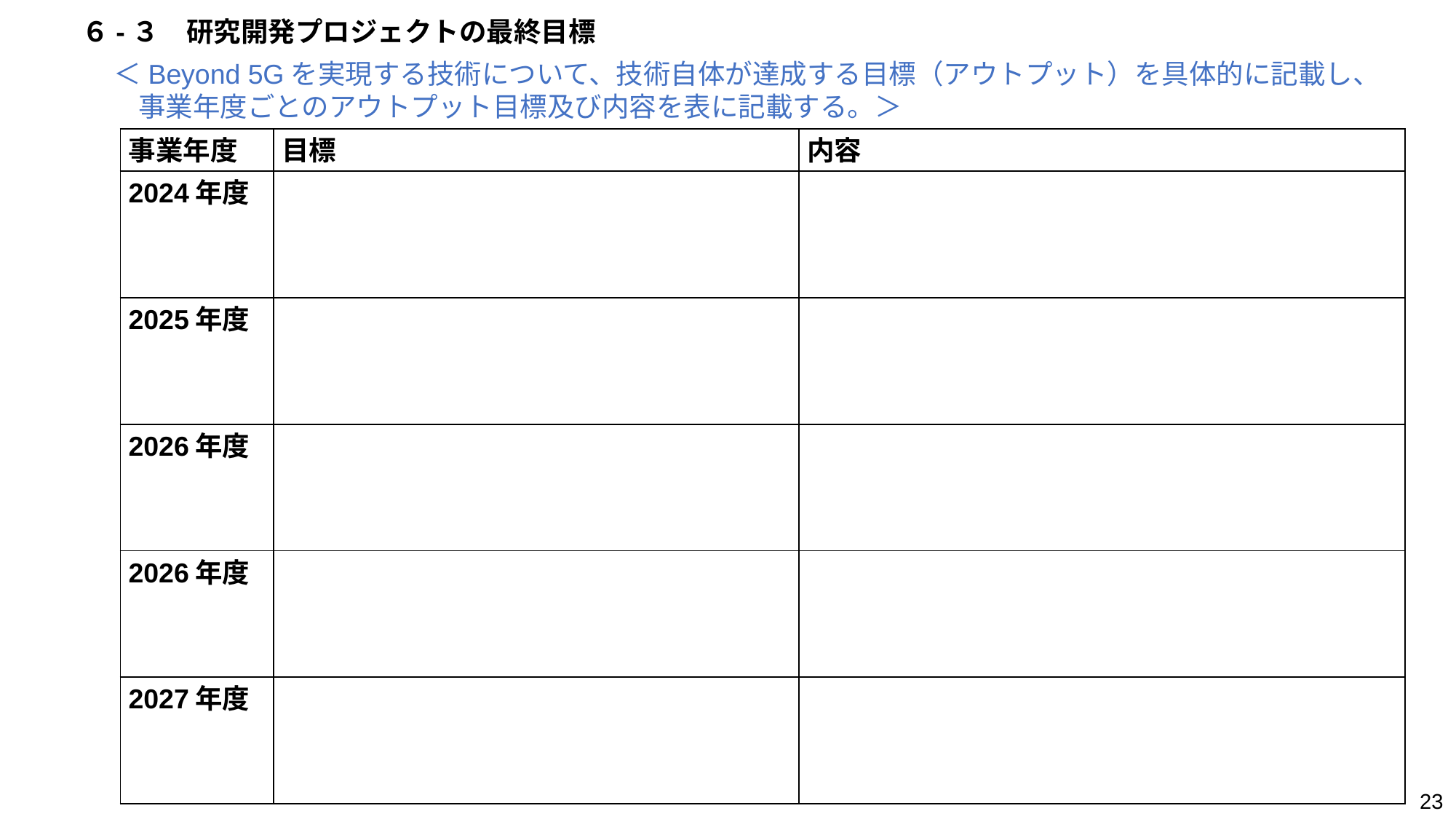

６-３　研究開発プロジェクトの最終目標
＜Beyond 5Gを実現する技術について、技術自体が達成する目標（アウトプット）を具体的に記載し、事業年度ごとのアウトプット目標及び内容を表に記載する。＞
| 事業年度 | 目標 | 内容 |
| --- | --- | --- |
| 2024年度 |  |  |
| 2025年度 |  |  |
| 2026年度 |  |  |
| 2026年度 |  |  |
| 2027年度 |  |  |